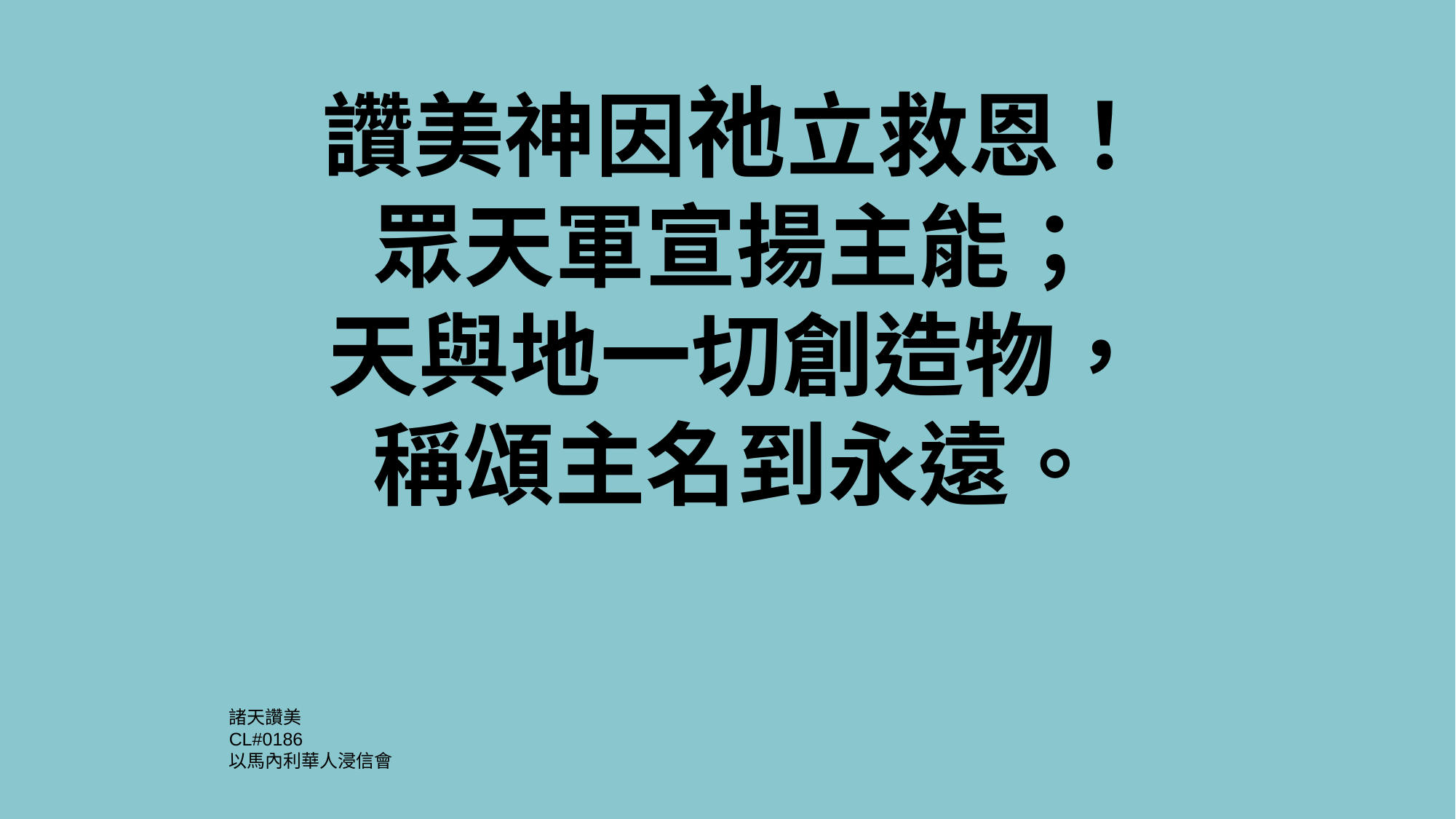

讚美神因祂立救恩！
眾天軍宣揚主能；
天與地一切創造物，
稱頌主名到永遠。
諸天讚美
CL#0186
以馬內利華人浸信會